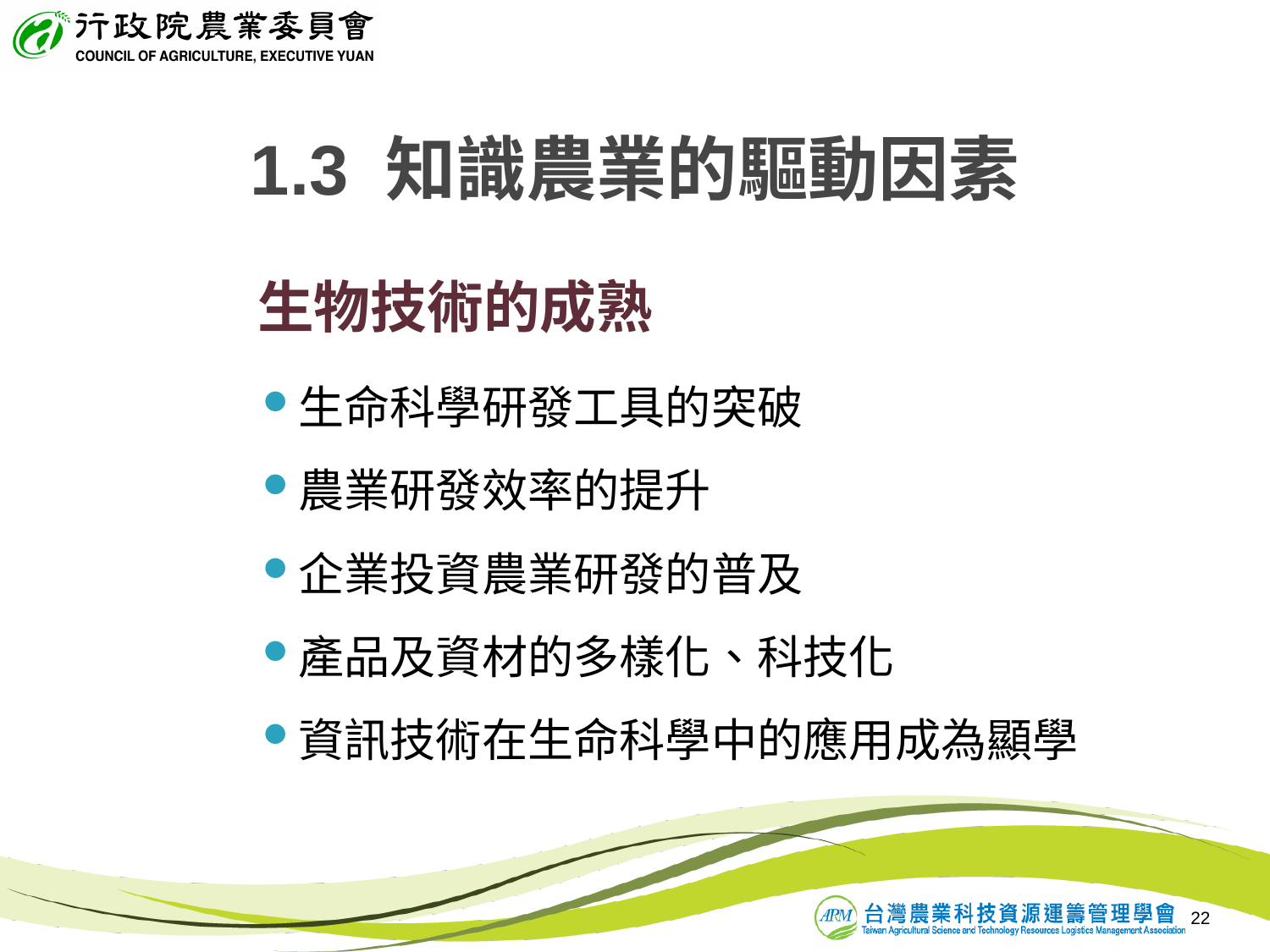

1.3 知識農業的驅動因素
# 生物技術的成熟
生命科學研發工具的突破
農業研發效率的提升
企業投資農業研發的普及
產品及資材的多樣化、科技化
資訊技術在生命科學中的應用成為顯學
22